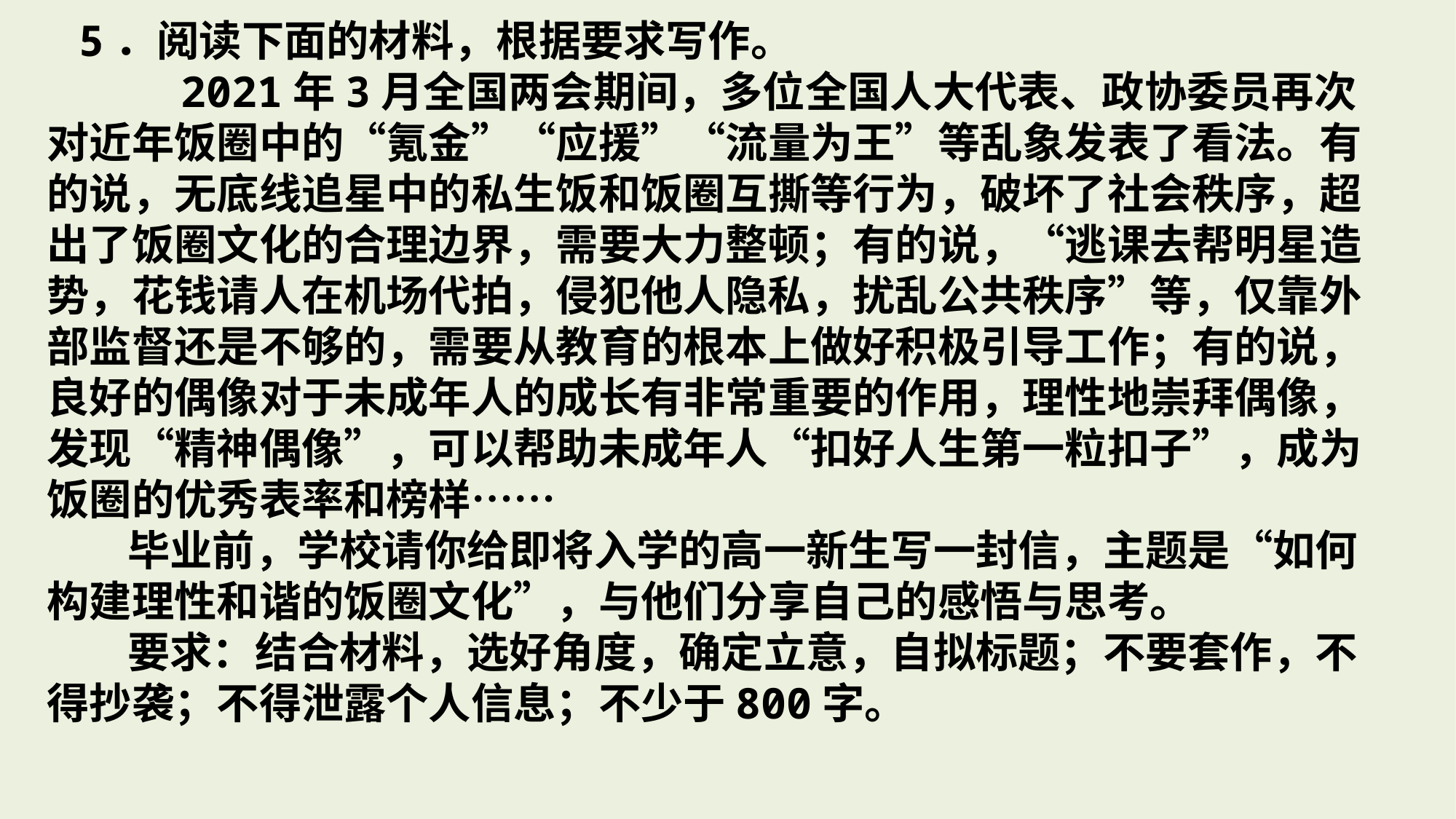

5．阅读下面的材料，根据要求写作。
    2021年3月全国两会期间，多位全国人大代表、政协委员再次对近年饭圈中的“氪金”“应援”“流量为王”等乱象发表了看法。有的说，无底线追星中的私生饭和饭圈互撕等行为，破坏了社会秩序，超出了饭圈文化的合理边界，需要大力整顿；有的说，“逃课去帮明星造势，花钱请人在机场代拍，侵犯他人隐私，扰乱公共秩序”等，仅靠外部监督还是不够的，需要从教育的根本上做好积极引导工作；有的说，良好的偶像对于未成年人的成长有非常重要的作用，理性地崇拜偶像，发现“精神偶像”，可以帮助未成年人“扣好人生第一粒扣子”，成为饭圈的优秀表率和榜样……
    毕业前，学校请你给即将入学的高一新生写一封信，主题是“如何构建理性和谐的饭圈文化”，与他们分享自己的感悟与思考。
    要求：结合材料，选好角度，确定立意，自拟标题；不要套作，不得抄袭；不得泄露个人信息；不少于800字。